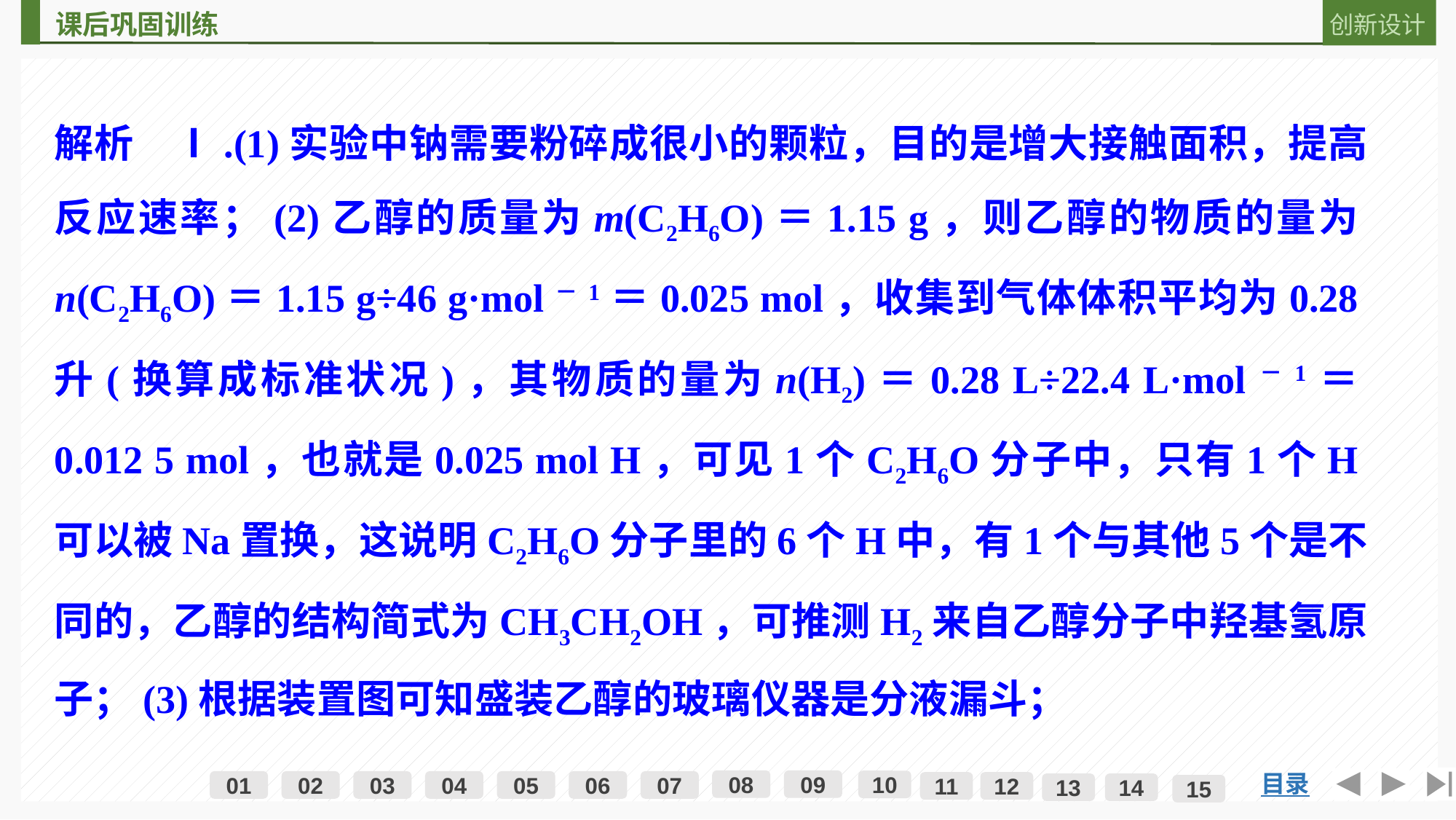

解析　Ⅰ.(1)实验中钠需要粉碎成很小的颗粒，目的是增大接触面积，提高反应速率；(2)乙醇的质量为m(C2H6O)＝1.15 g，则乙醇的物质的量为n(C2H6O)＝1.15 g÷46 g·mol－1＝0.025 mol，收集到气体体积平均为0.28升(换算成标准状况)，其物质的量为n(H2)＝0.28 L÷22.4 L·mol－1＝0.012 5 mol，也就是0.025 mol H，可见1个C2H6O分子中，只有1个H可以被Na置换，这说明C2H6O分子里的6个H中，有1个与其他5个是不同的，乙醇的结构简式为CH3CH2OH，可推测H2来自乙醇分子中羟基氢原子；(3)根据装置图可知盛装乙醇的玻璃仪器是分液漏斗；